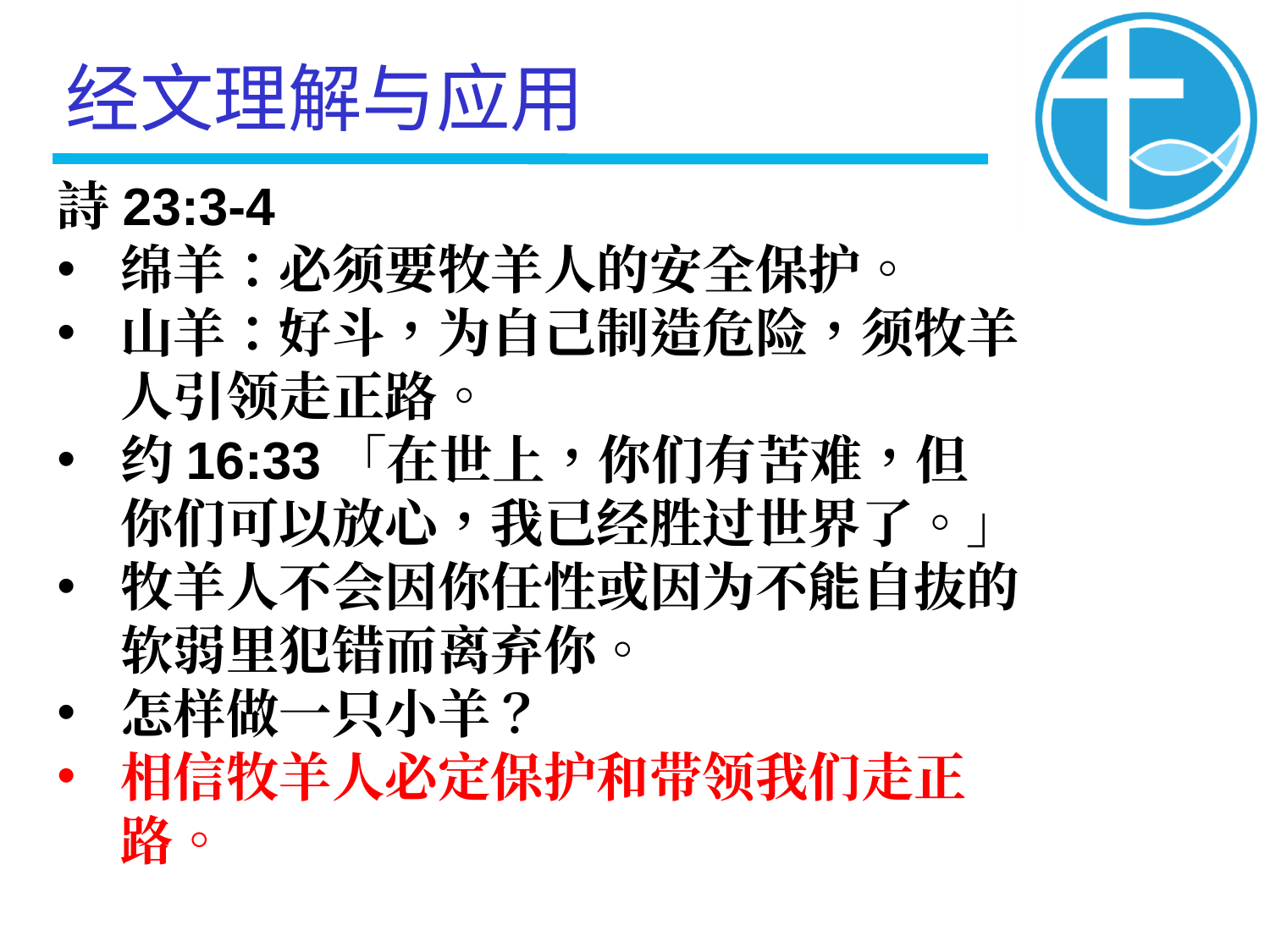

经文理解与应用

詩23:3-4
绵羊：必须要牧羊人的安全保护。
山羊：好斗，为自己制造危险，须牧羊人引领走正路。
约16:33「在世上，你们有苦难，但你们可以放心，我已经胜过世界了。」
牧羊人不会因你任性或因为不能自抜的软弱里犯错而离弃你。
怎样做一只小羊？
相信牧羊人必定保护和带领我们走正路。